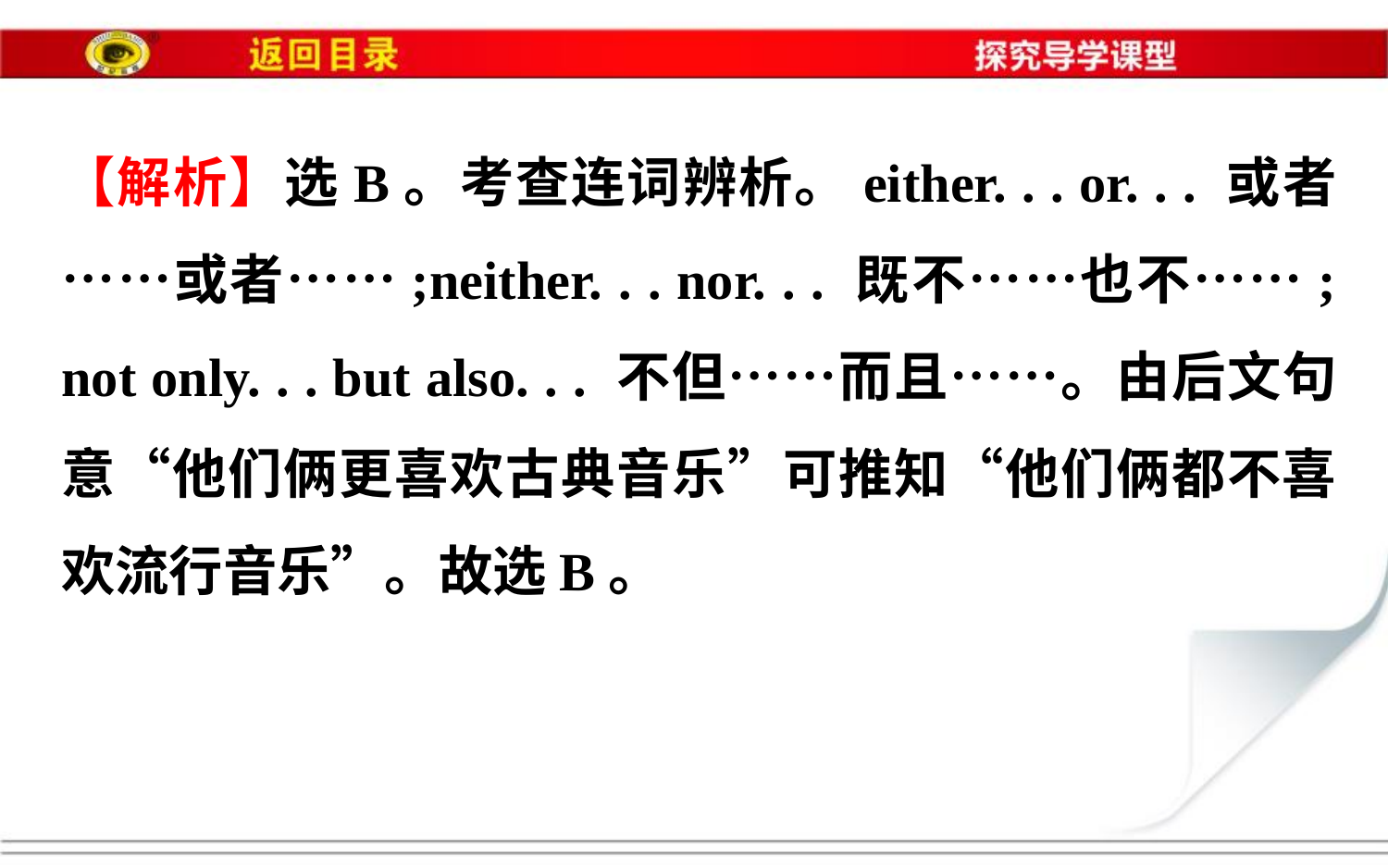

【解析】选B。考查连词辨析。either. . . or. . . 或者……或者……;neither. . . nor. . . 既不……也不……; not only. . . but also. . . 不但……而且……。由后文句意“他们俩更喜欢古典音乐”可推知“他们俩都不喜欢流行音乐”。故选B。